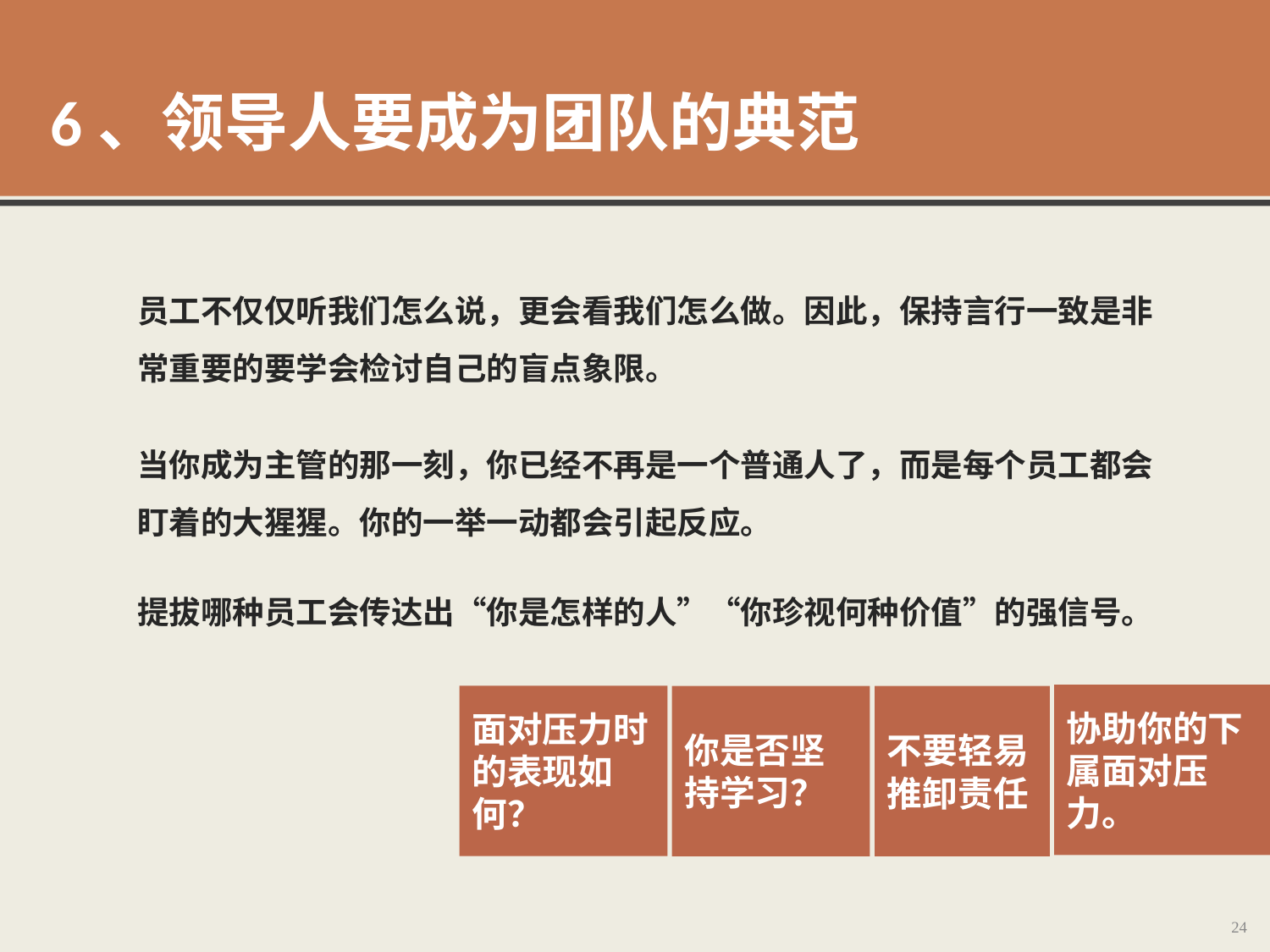

6、领导人要成为团队的典范

员工不仅仅听我们怎么说，更会看我们怎么做。因此，保持言行一致是非常重要的要学会检讨自己的盲点象限。
当你成为主管的那一刻，你已经不再是一个普通人了，而是每个员工都会盯着的大猩猩。你的一举一动都会引起反应。
提拔哪种员工会传达出“你是怎样的人”“你珍视何种价值”的强信号。
协助你的下属面对压力。
面对压力时的表现如何？
你是否坚持学习？
不要轻易推卸责任
24